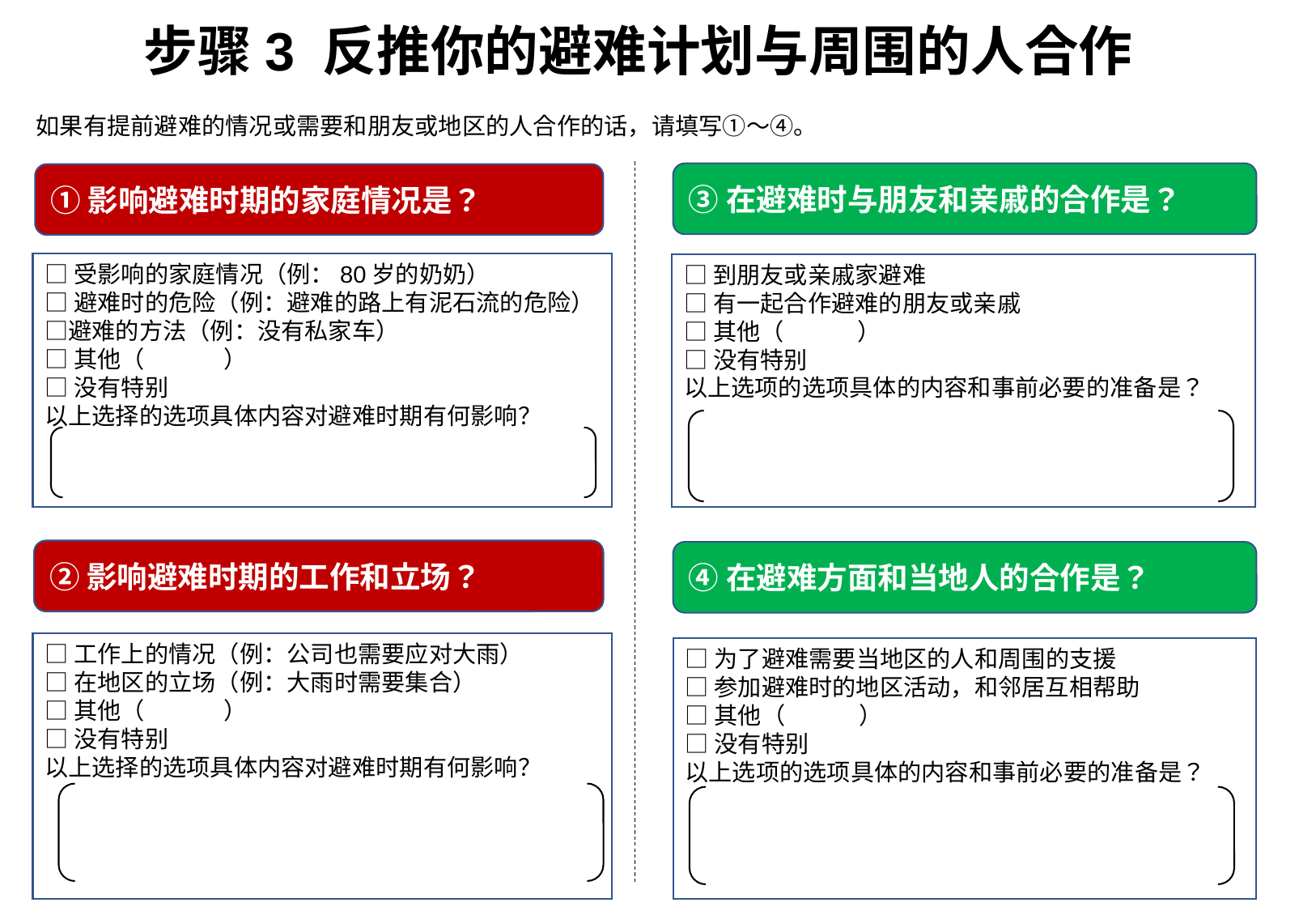

步骤3 反推你的避难计划与周围的人合作
如果有提前避难的情况或需要和朋友或地区的人合作的话，请填写①～④。
③在避难时与朋友和亲戚的合作是？
①影响避难时期的家庭情况是？
□受影响的家庭情况（例：80岁的奶奶）
□避难时的危险（例：避难的路上有泥石流的危险）□避难的方法（例：没有私家车）
□其他（               ）
□没有特别
以上选择的选项具体内容对避难时期有何影响？
□到朋友或亲戚家避难
□有一起合作避难的朋友或亲戚
□其他（              ）
□没有特别
以上选项的选项具体的内容和事前必要的准备是？

②影响避难时期的工作和立场？
④在避难方面和当地人的合作是？
□工作上的情况（例：公司也需要应对大雨）
□在地区的立场（例：大雨时需要集合）
□其他（               ）
□没有特别
以上选择的选项具体内容对避难时期有何影响？

□为了避难需要当地区的人和周围的支援
□参加避难时的地区活动，和邻居互相帮助
□其他（              ）
□没有特别
以上选项的选项具体的内容和事前必要的准备是？